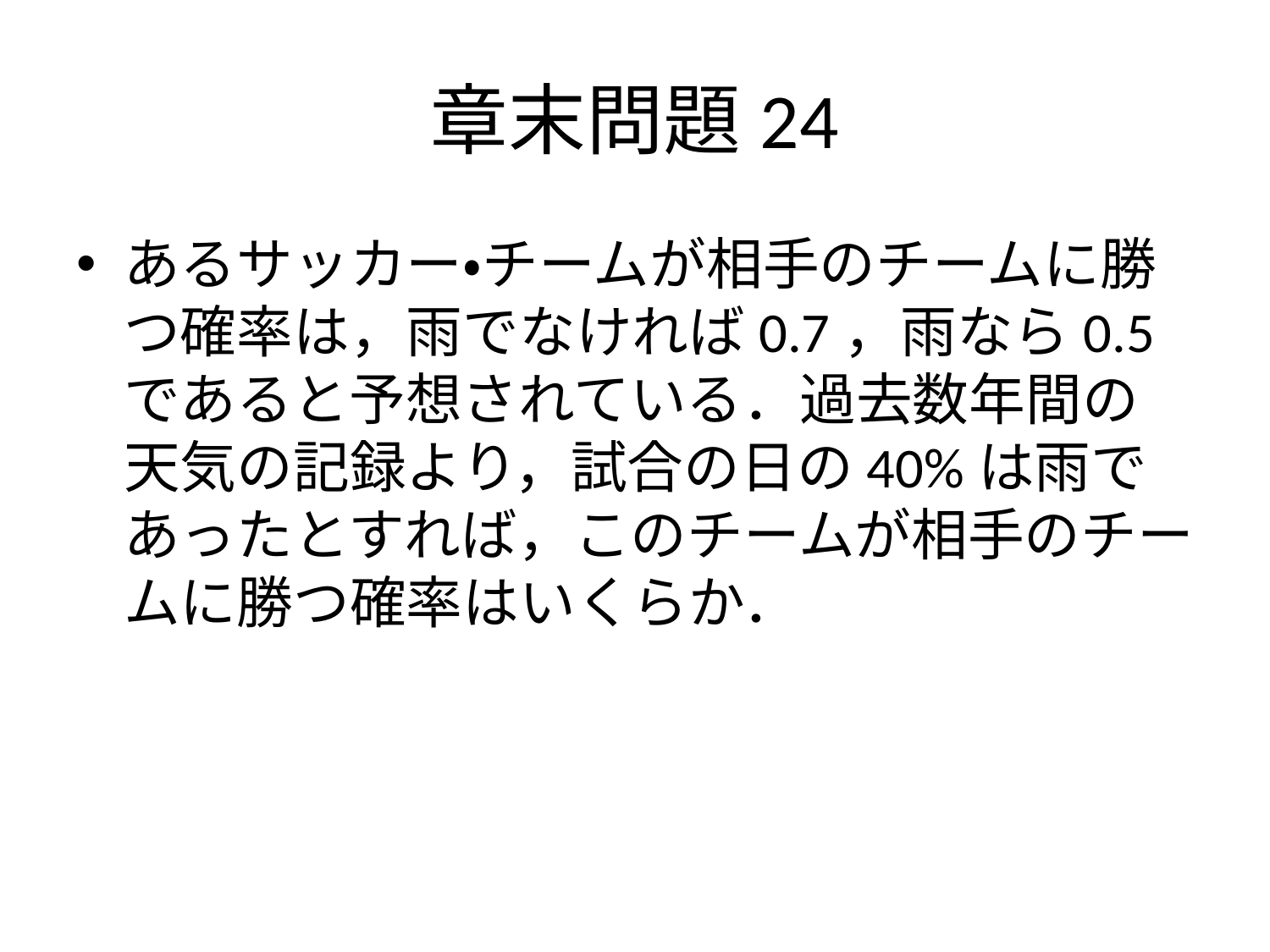

# 章末問題24
あるサッカー・チームが相手のチームに勝つ確率は，雨でなければ0.7，雨なら0.5であると予想されている．過去数年間の天気の記録より，試合の日の40%は雨であったとすれば，このチームが相手のチームに勝つ確率はいくらか．